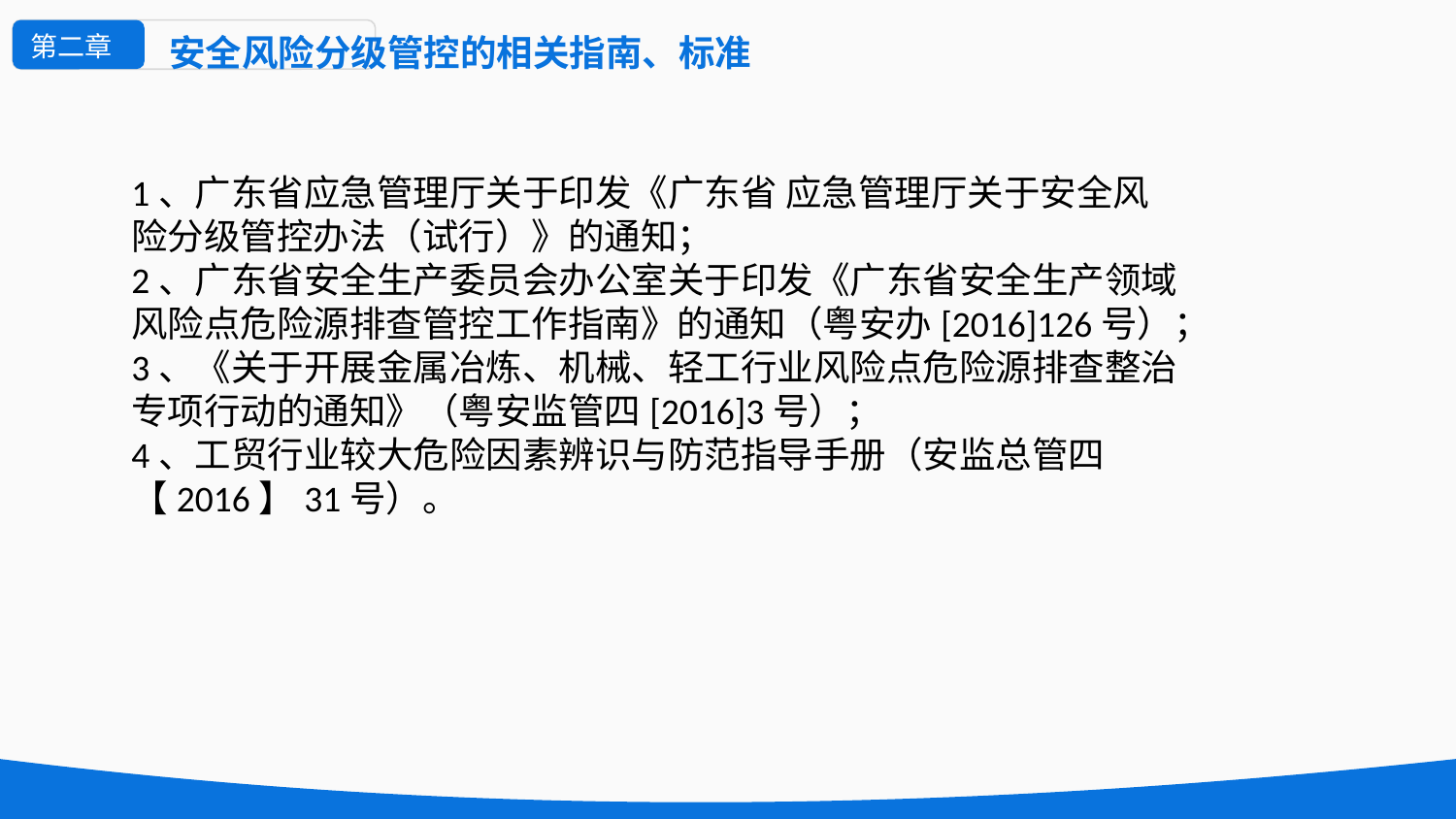

第二章
安全风险分级管控的相关指南、标准

1、广东省应急管理厅关于印发《广东省 应急管理厅关于安全风险分级管控办法（试行）》的通知；
2、广东省安全生产委员会办公室关于印发《广东省安全生产领域风险点危险源排查管控工作指南》的通知（粤安办[2016]126号）；
3、《关于开展金属冶炼、机械、轻工行业风险点危险源排查整治专项行动的通知》（粤安监管四[2016]3号）；
4、工贸行业较大危险因素辨识与防范指导手册（安监总管四【2016】31号）。